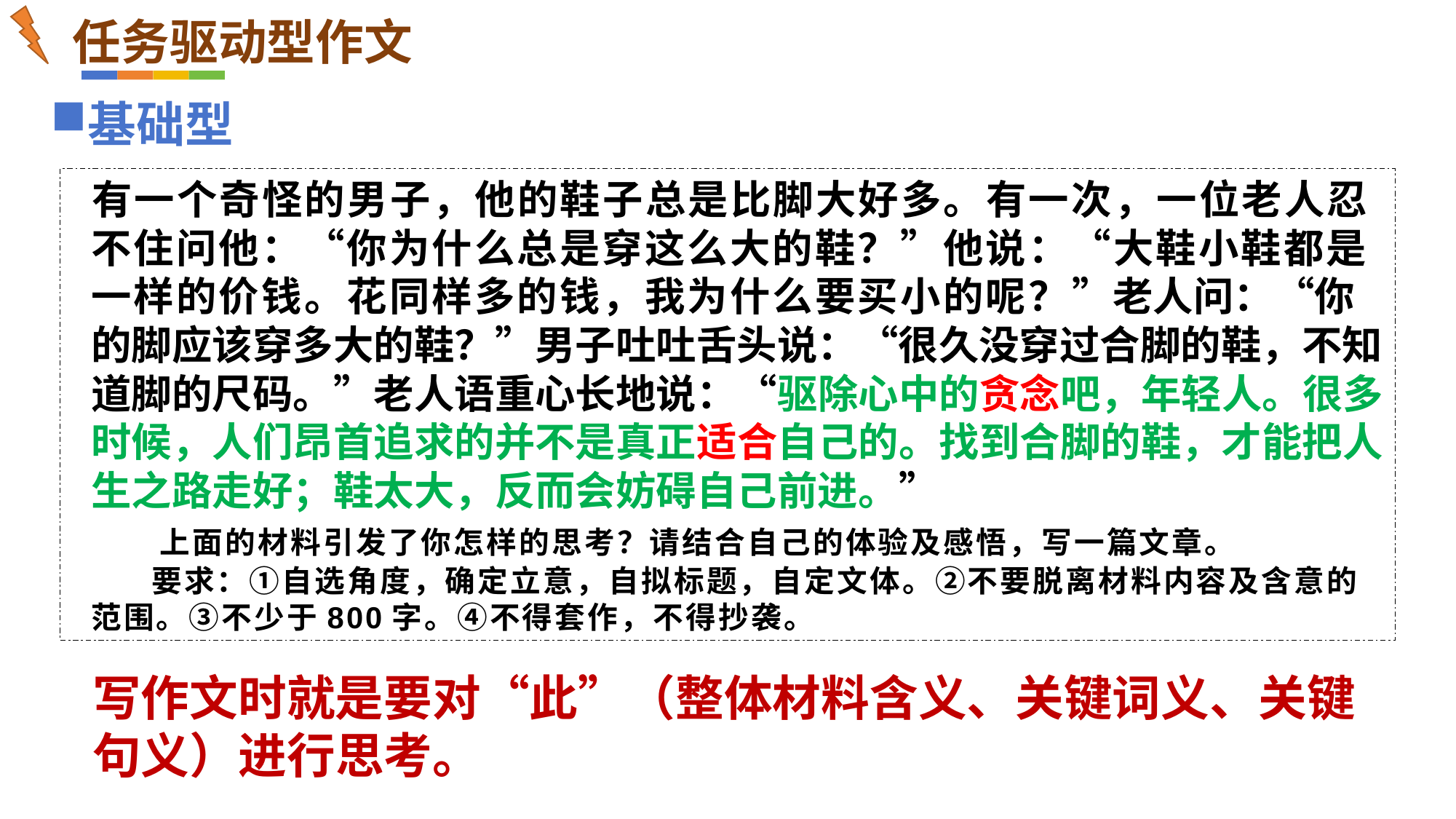

任务驱动型作文

基础型
 有一个奇怪的男子，他的鞋子总是比脚大好多。有一次，一位老人忍不住问他：“你为什么总是穿这么大的鞋？”他说：“大鞋小鞋都是一样的价钱。花同样多的钱，我为什么要买小的呢？”老人问：“你的脚应该穿多大的鞋？”男子吐吐舌头说：“很久没穿过合脚的鞋，不知道脚的尺码。”老人语重心长地说：“驱除心中的贪念吧，年轻人。很多时候，人们昂首追求的并不是真正适合自己的。找到合脚的鞋，才能把人生之路走好；鞋太大，反而会妨碍自己前进。”
       上面的材料引发了你怎样的思考？请结合自己的体验及感悟，写一篇文章。
        要求：①自选角度，确定立意，自拟标题，自定文体。②不要脱离材料内容及含意的范围。③不少于800字。④不得套作，不得抄袭。
写作文时就是要对“此”（整体材料含义、关键词义、关键句义）进行思考。